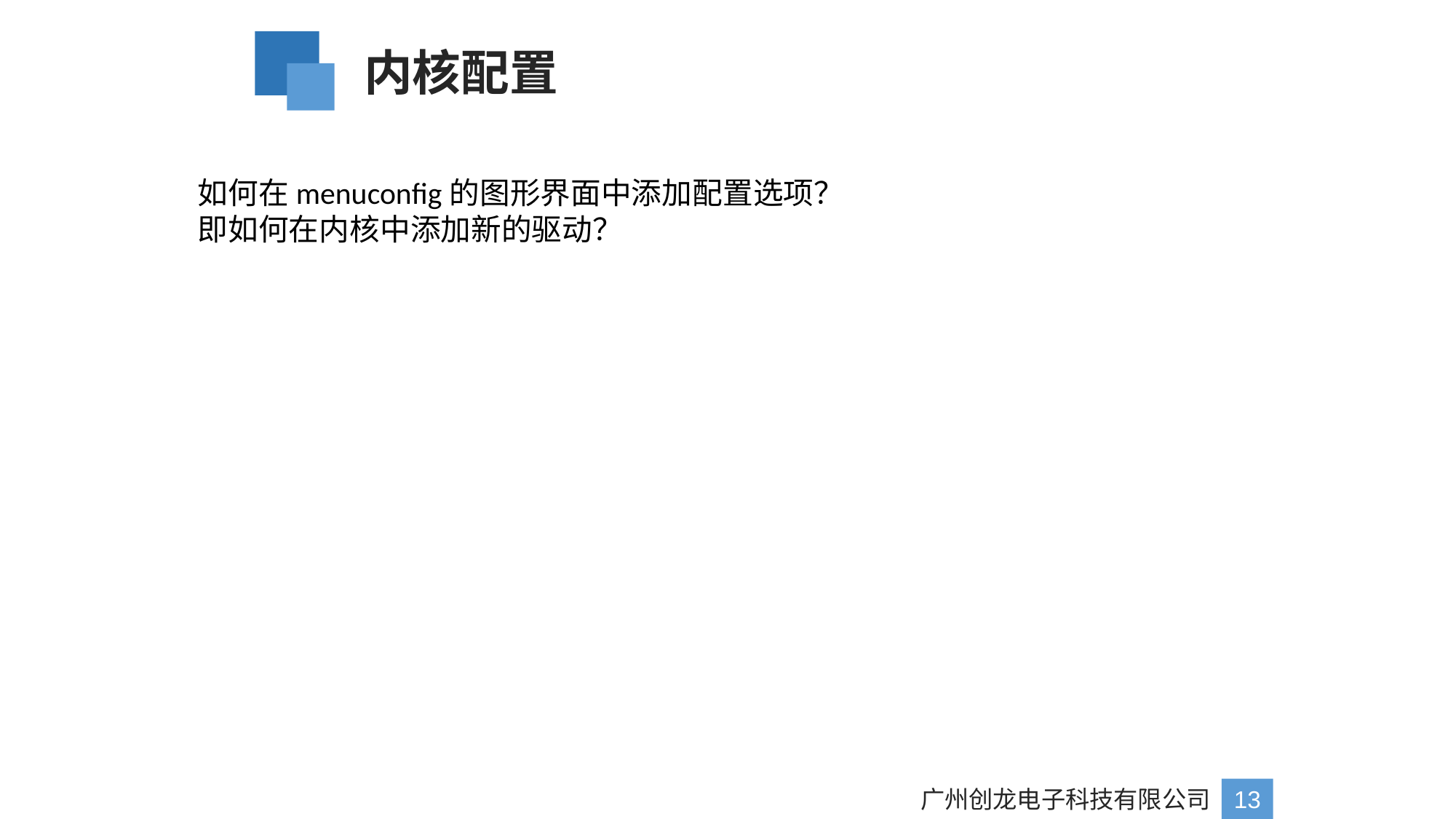

内核配置
如何在menuconfig的图形界面中添加配置选项？即如何在内核中添加新的驱动？
广州创龙电子科技有限公司
13